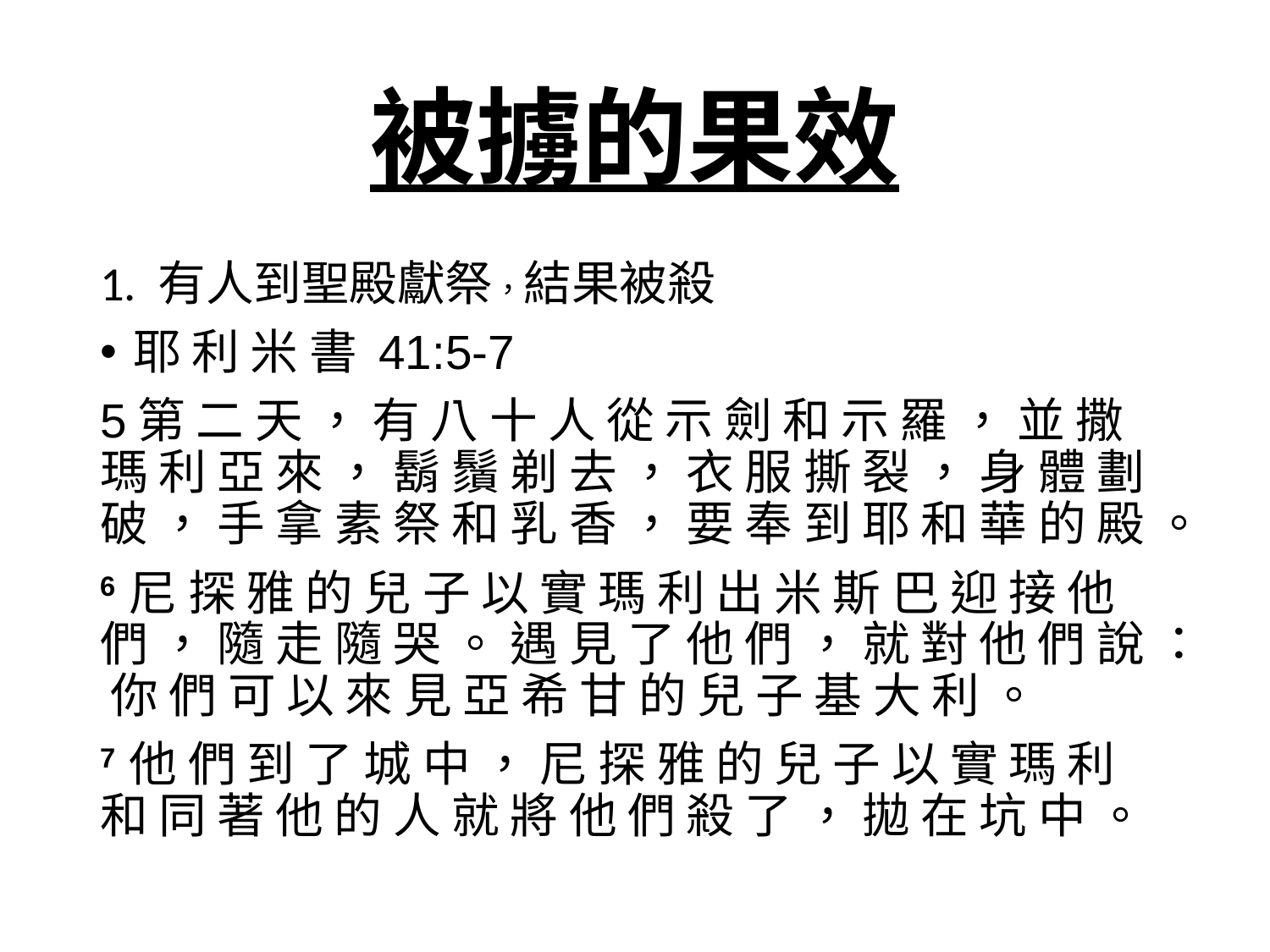

# 被擄的果效
1. 有人到聖殿獻祭，結果被殺
耶 利 米 書 41:5-7
5第 二 天 ， 有 八 十 人 從 示 劍 和 示 羅 ， 並 撒 瑪 利 亞 來 ， 鬍 鬚 剃 去 ， 衣 服 撕 裂 ， 身 體 劃 破 ， 手 拿 素 祭 和 乳 香 ， 要 奉 到 耶 和 華 的 殿 。
6 尼 探 雅 的 兒 子 以 實 瑪 利 出 米 斯 巴 迎 接 他 們 ， 隨 走 隨 哭 。 遇 見 了 他 們 ， 就 對 他 們 說 ： 你 們 可 以 來 見 亞 希 甘 的 兒 子 基 大 利 。
7 他 們 到 了 城 中 ， 尼 探 雅 的 兒 子 以 實 瑪 利 和 同 著 他 的 人 就 將 他 們 殺 了 ， 拋 在 坑 中 。